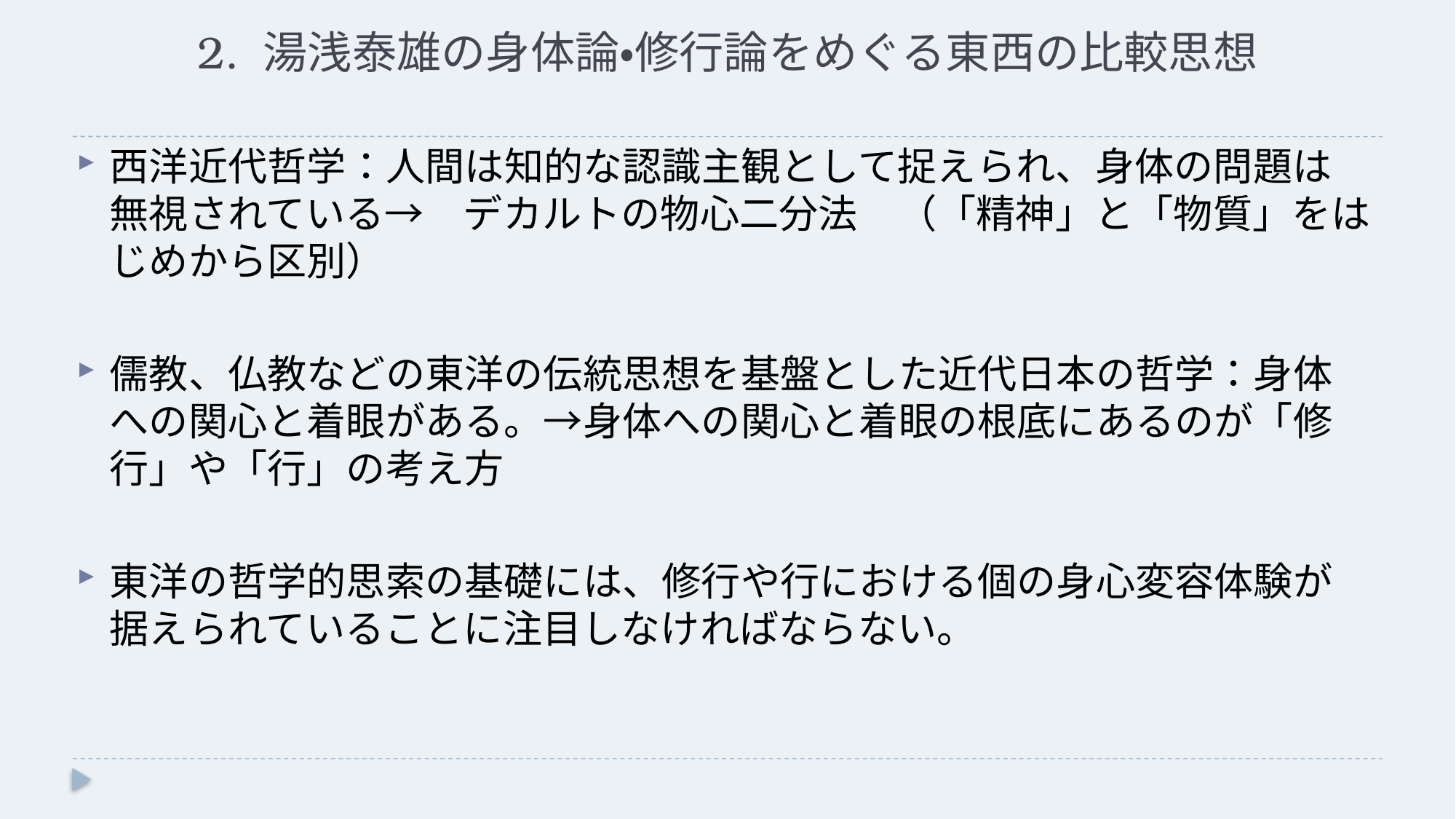

# 2. 湯浅泰雄の身体論・修行論をめぐる東西の比較思想
西洋近代哲学：人間は知的な認識主観として捉えられ、身体の問題は無視されている→　デカルトの物心二分法　（「精神」と「物質」をはじめから区別）

儒教、仏教などの東洋の伝統思想を基盤とした近代日本の哲学：身体への関心と着眼がある。→身体への関心と着眼の根底にあるのが「修行」や「行」の考え方

東洋の哲学的思索の基礎には、修行や行における個の身心変容体験が据えられていることに注目しなければならない。